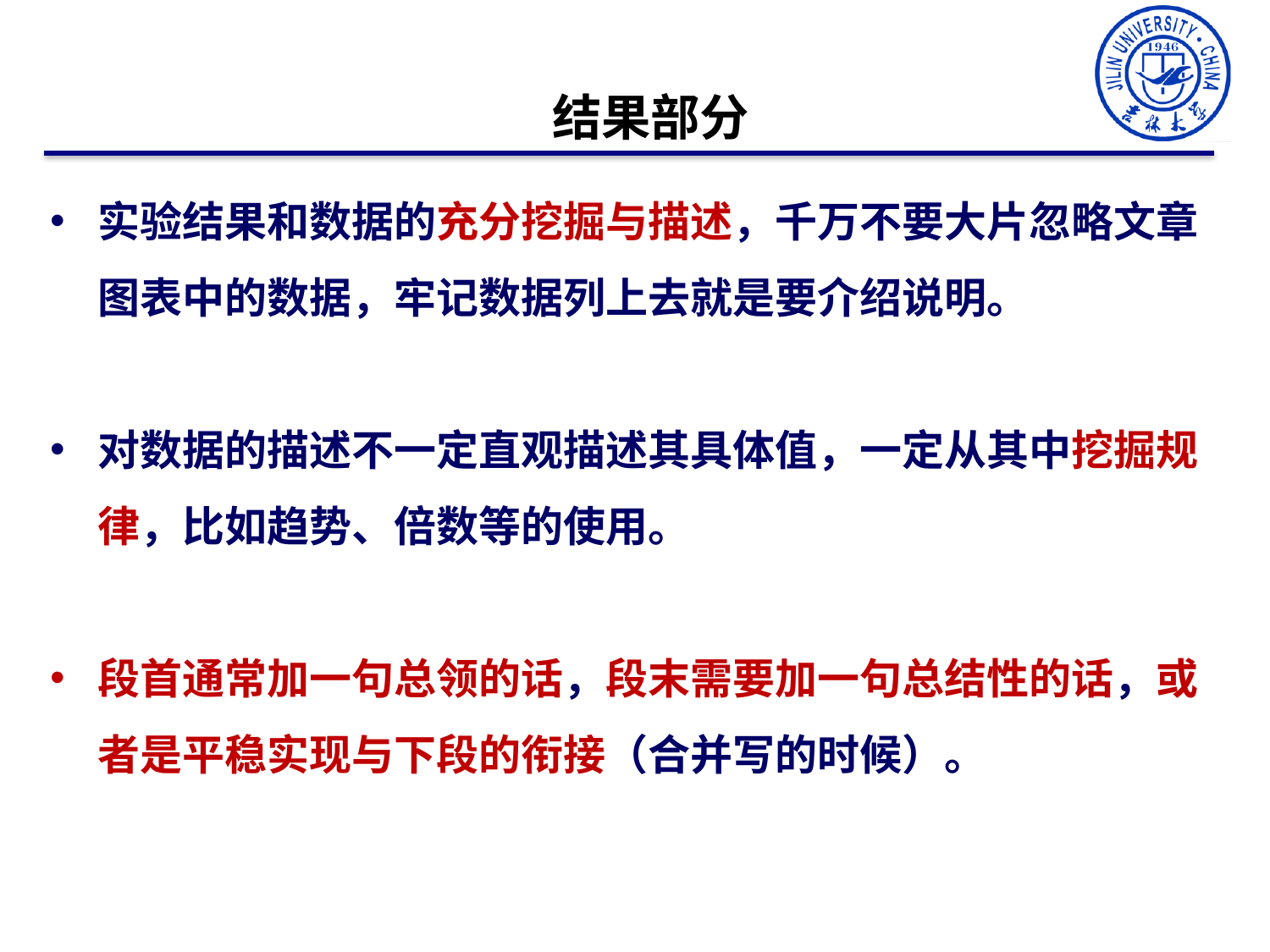

结果部分
实验结果和数据的充分挖掘与描述，千万不要大片忽略文章图表中的数据，牢记数据列上去就是要介绍说明。

对数据的描述不一定直观描述其具体值，一定从其中挖掘规律，比如趋势、倍数等的使用。

段首通常加一句总领的话，段末需要加一句总结性的话，或者是平稳实现与下段的衔接（合并写的时候）。